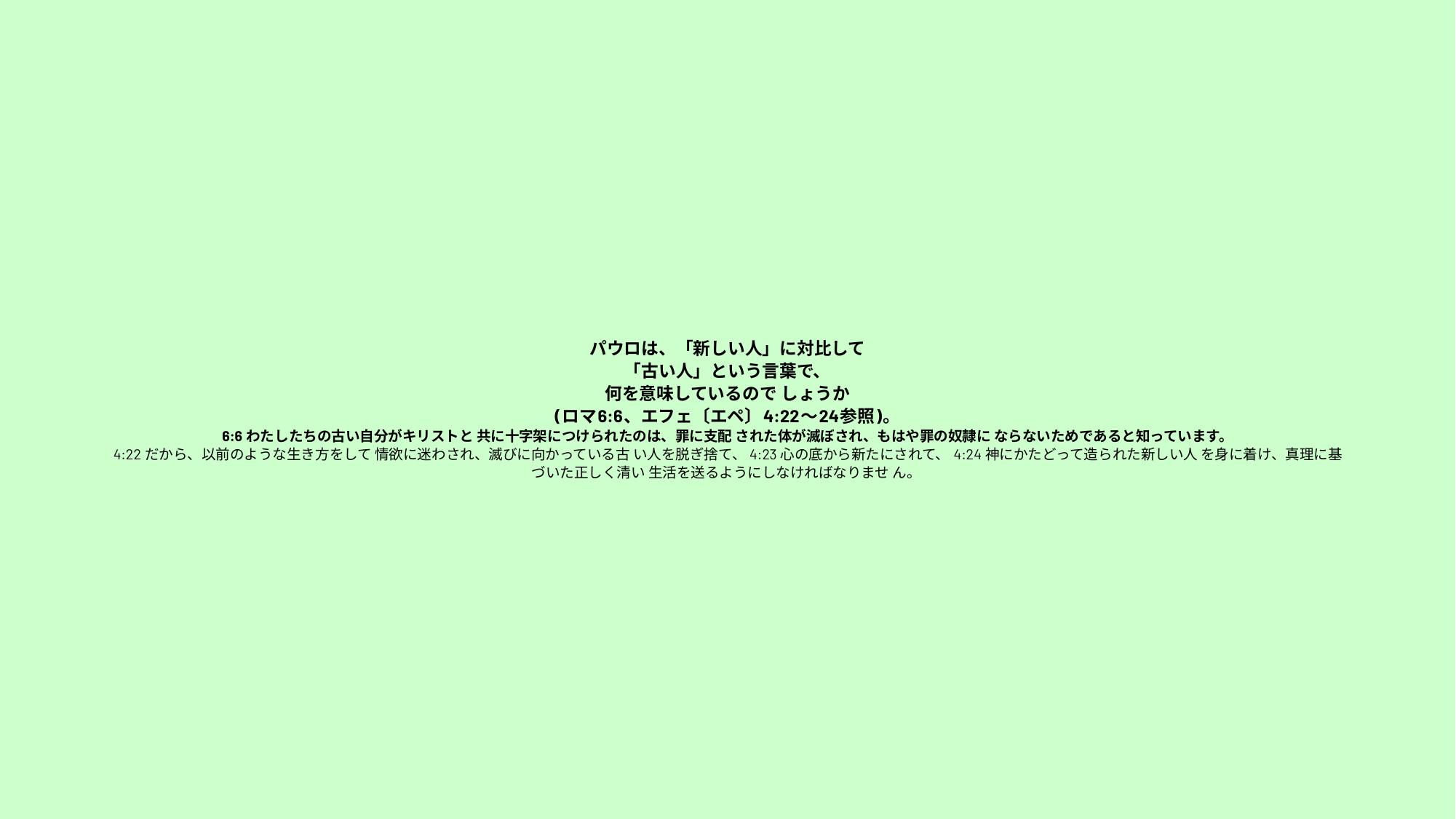

# パウロは、「新しい人」に対比して 「古い人」という言葉で、 何を意味しているので しょうか (ロマ6:6、エフェ〔エペ〕4:22～24参照)。 6:6 わたしたちの古い自分がキリストと 共に十字架につけられたのは、罪に支配 された体が滅ぼされ、もはや罪の奴隷に ならないためであると知っています。 4:22 だから、以前のような生き方をして 情欲に迷わされ、滅びに向かっている古 い人を脱ぎ捨て、 4:23 心の底から新たにされて、 4:24 神にかたどって造られた新しい人 を身に着け、真理に基づいた正しく清い 生活を送るようにしなければなりませ ん。